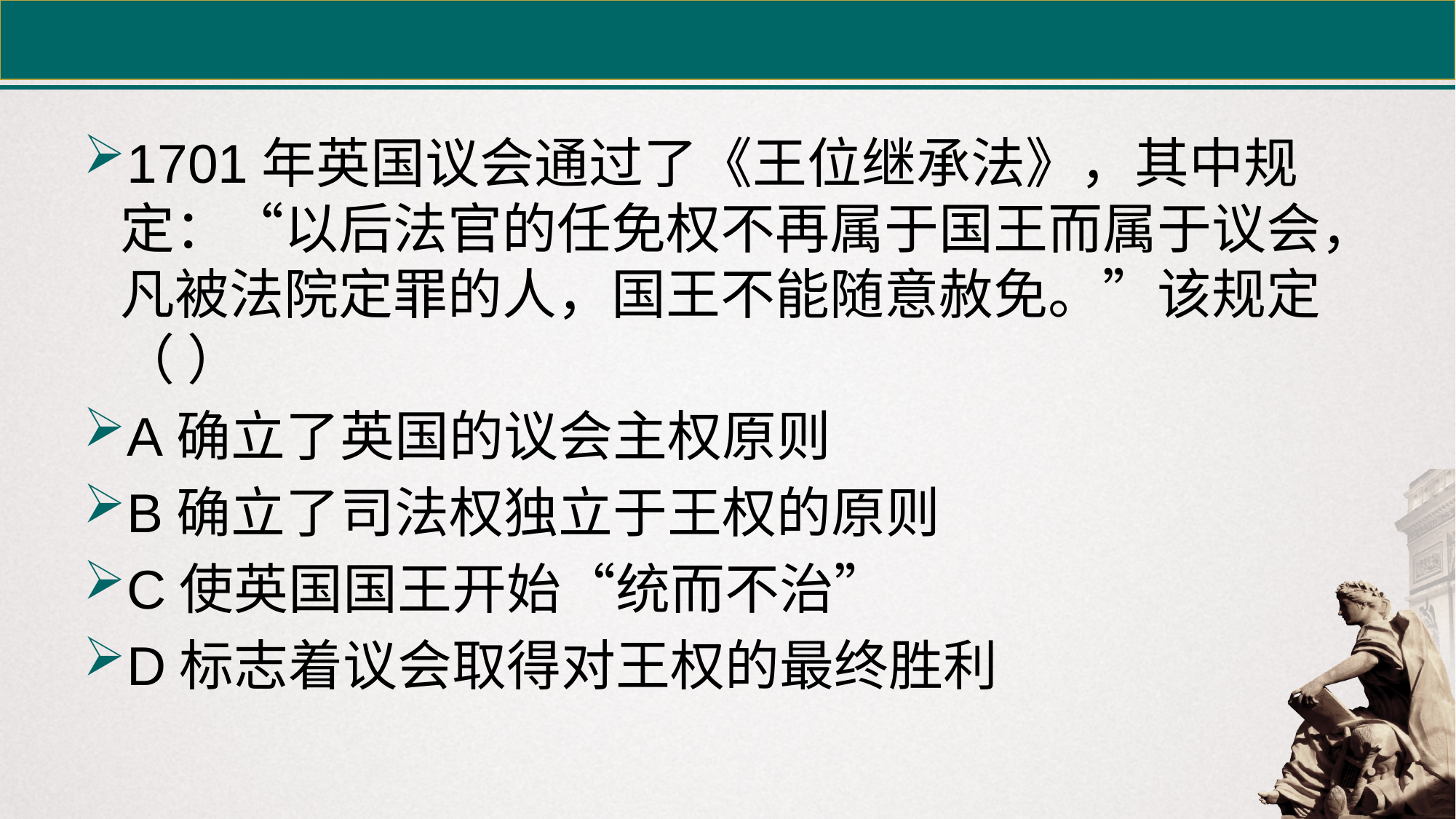

#
1701年英国议会通过了《王位继承法》，其中规定：“以后法官的任免权不再属于国王而属于议会，凡被法院定罪的人，国王不能随意赦免。”该规定（ ）
A确立了英国的议会主权原则
B确立了司法权独立于王权的原则
C使英国国王开始“统而不治”
D标志着议会取得对王权的最终胜利